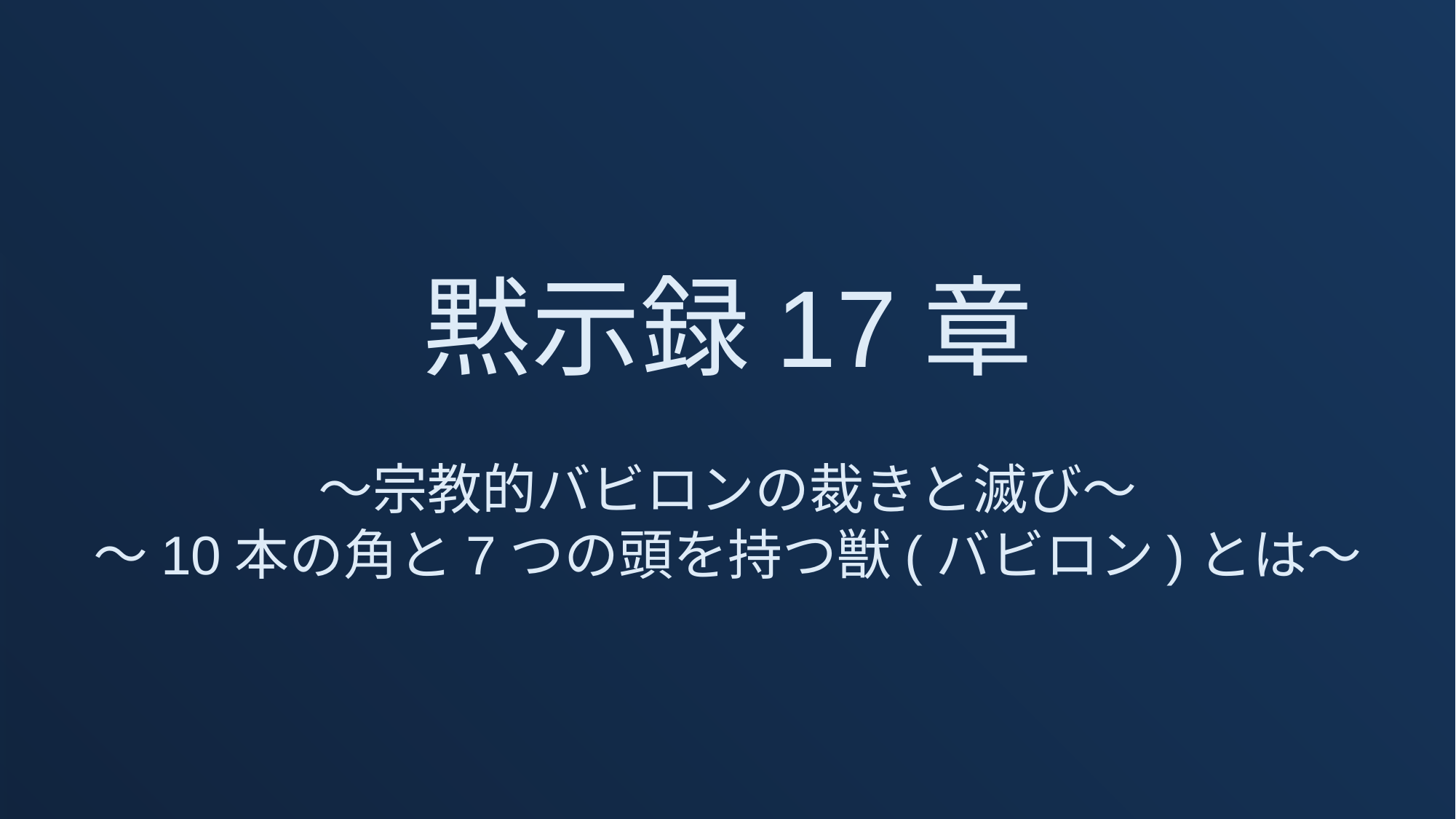

黙示録17章

～宗教的バビロンの裁きと滅び～
～10本の角と7つの頭を持つ獣(バビロン)とは～